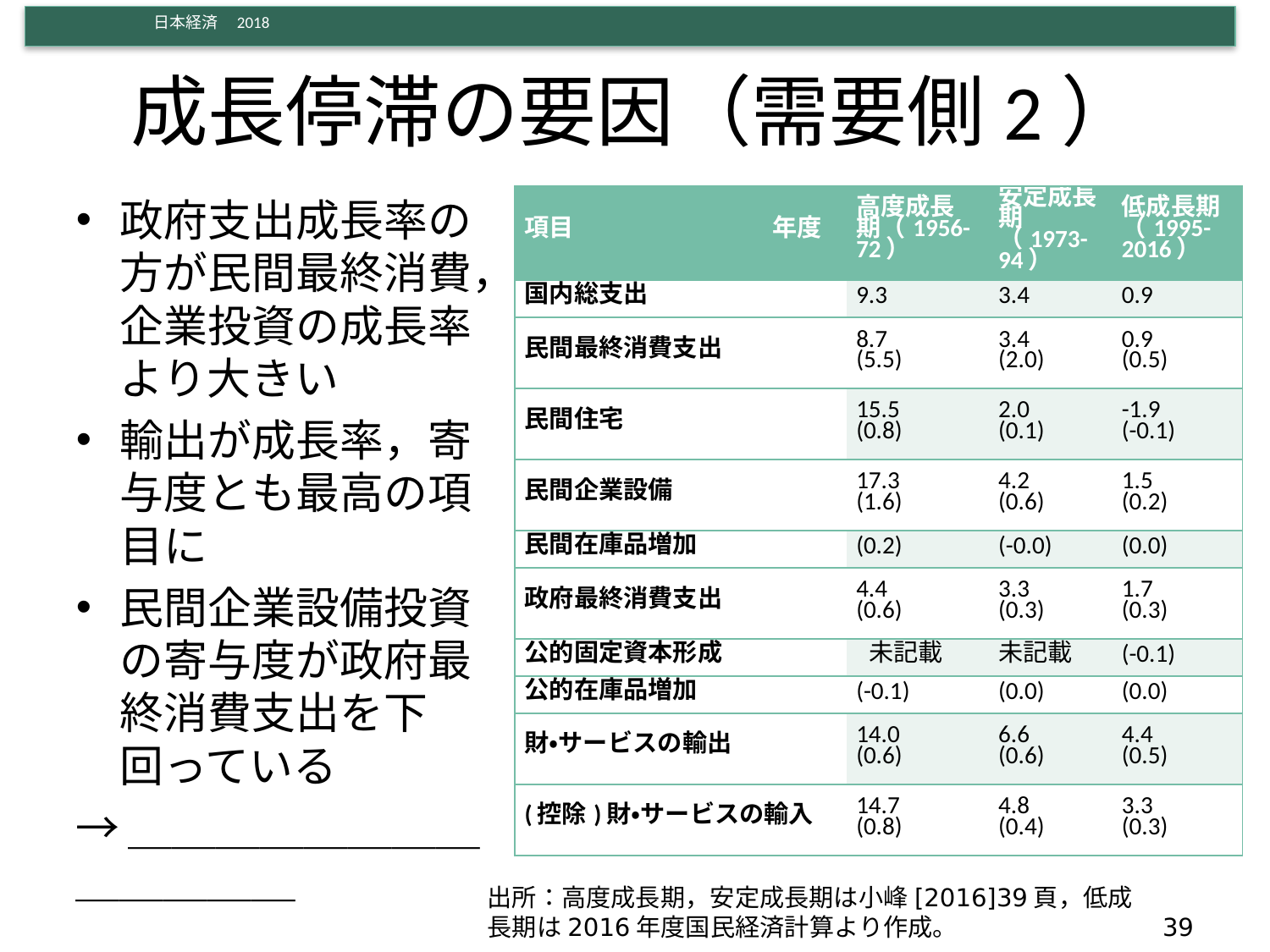

# 成長停滞の要因（需要側2）
| 項目　　　　　　　　年度 | 高度成長期（1956-72） | 安定成長期（1973-94） | 低成長期（1995-2016） |
| --- | --- | --- | --- |
| 国内総支出 | 9.3 | 3.4 | 0.9 |
| 民間最終消費支出 | 8.7 (5.5) | 3.4 (2.0) | 0.9 (0.5) |
| 民間住宅 | 15.5 (0.8) | 2.0 (0.1) | -1.9 (-0.1) |
| 民間企業設備 | 17.3 (1.6) | 4.2 (0.6) | 1.5 (0.2) |
| 民間在庫品増加 | (0.2) | (-0.0) | (0.0) |
| 政府最終消費支出 | 4.4 (0.6) | 3.3 (0.3) | 1.7 (0.3) |
| 公的固定資本形成 | 未記載 | 未記載 | (-0.1) |
| 公的在庫品増加 | (-0.1) | (0.0) | (0.0) |
| 財・サービスの輸出 | 14.0 (0.6) | 6.6 (0.6) | 4.4 (0.5) |
| (控除)財・サービスの輸入 | 14.7 (0.8) | 4.8 (0.4) | 3.3 (0.3) |
政府支出成長率の方が民間最終消費，企業投資の成長率より大きい
輸出が成長率，寄与度とも最高の項目に
民間企業設備投資の寄与度が政府最終消費支出を下回っている
→＿＿＿＿＿＿＿＿＿＿＿＿＿
出所：高度成長期，安定成長期は小峰[2016]39頁，低成長期は2016年度国民経済計算より作成。
39